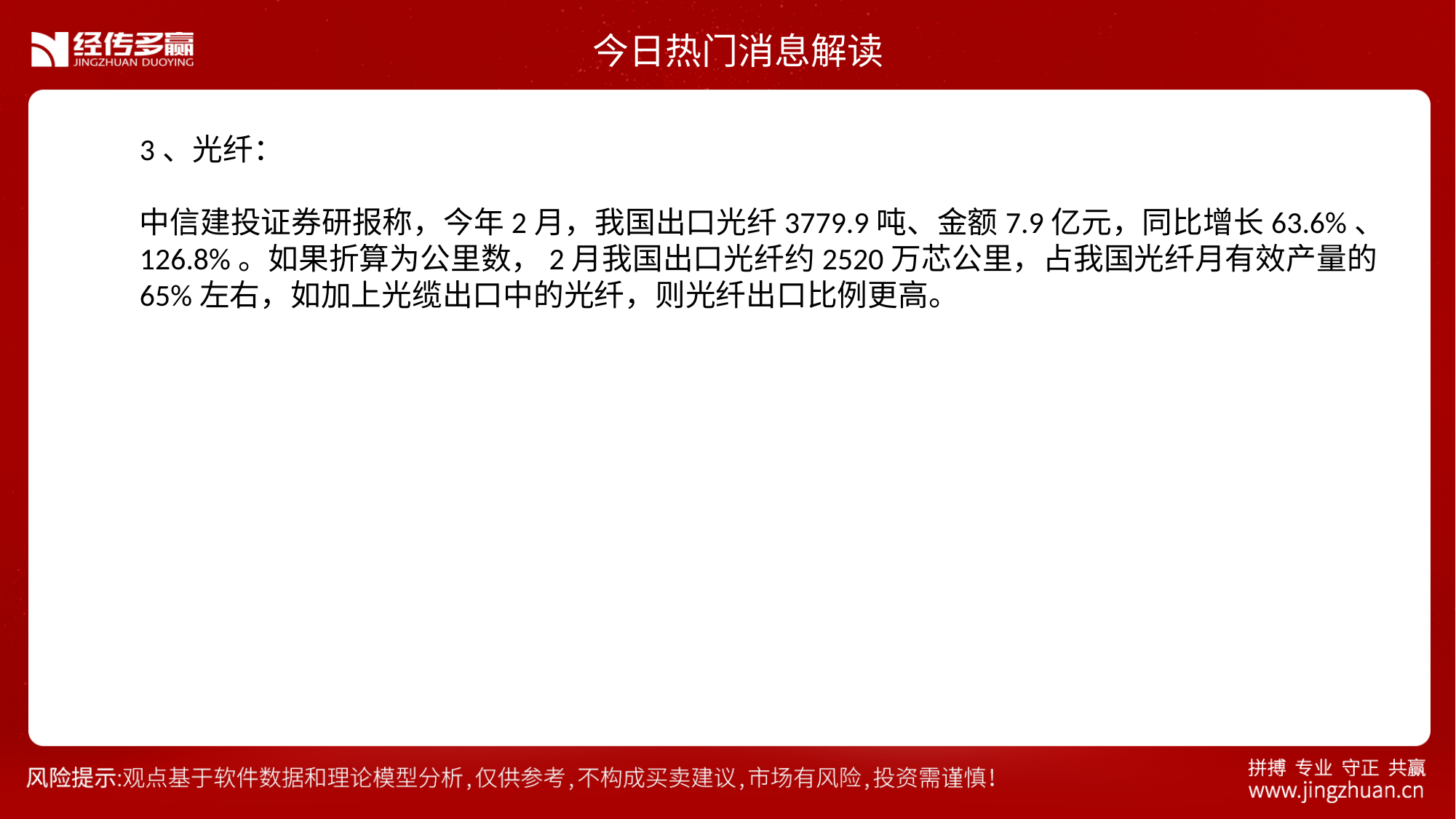

今日热门消息解读
3、光纤：

中信建投证券研报称，今年2月，我国出口光纤3779.9吨、金额7.9亿元，同比增长63.6%、126.8%。如果折算为公里数，2月我国出口光纤约2520万芯公里，占我国光纤月有效产量的65%左右，如加上光缆出口中的光纤，则光纤出口比例更高。